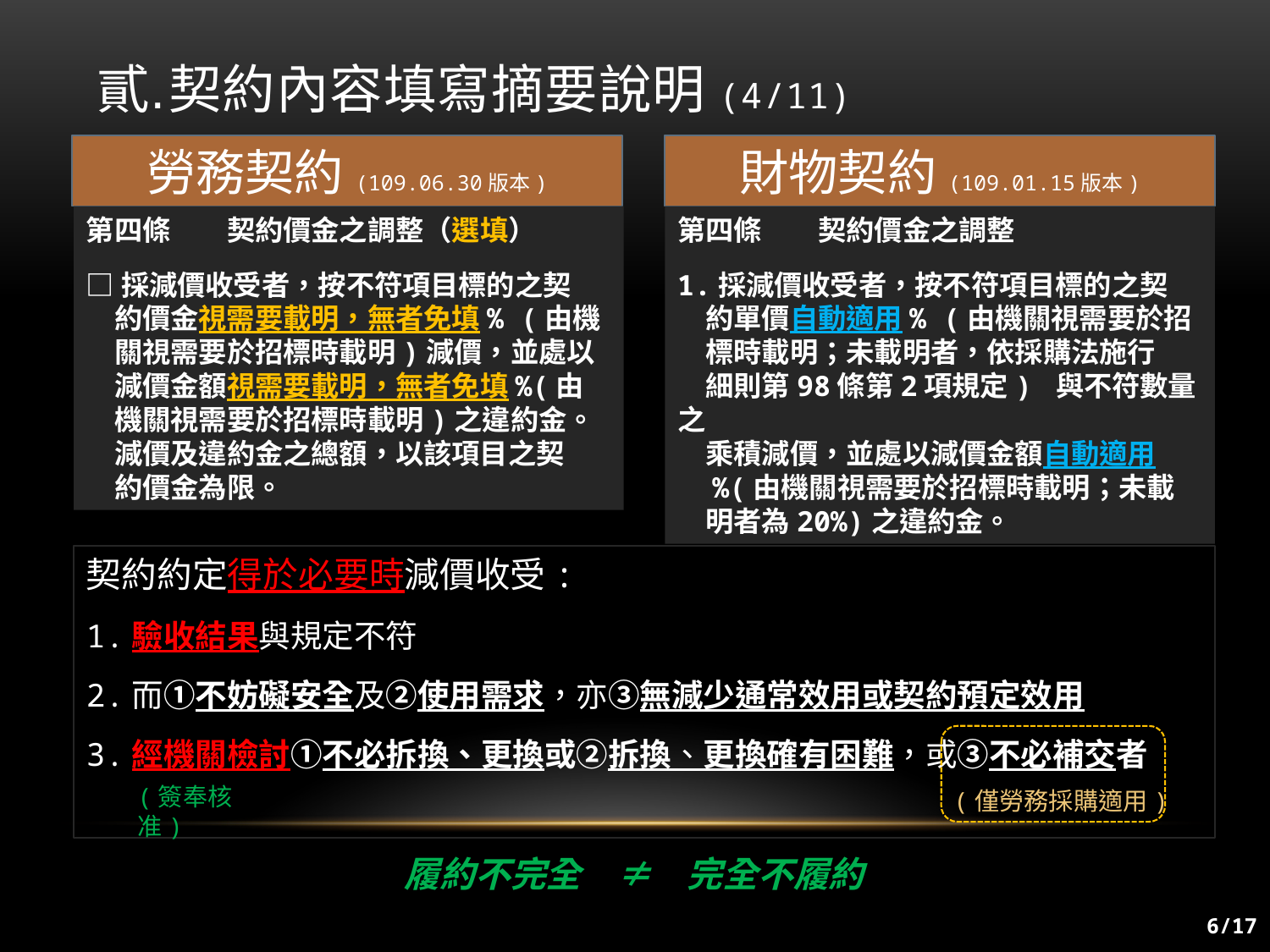

# 契約內容填寫摘要說明(4/11)
勞務契約(109.06.30版本)
財物契約(109.01.15版本)
第四條　　契約價金之調整（選填）
□採減價收受者，按不符項目標的之契
　約價金視需要載明，無者免填% (由機
　關視需要於招標時載明)減價，並處以
　減價金額視需要載明，無者免填%(由
　機關視需要於招標時載明)之違約金。
　減價及違約金之總額，以該項目之契
　約價金為限。
第四條　　契約價金之調整
1.採減價收受者，按不符項目標的之契
　約單價自動適用% (由機關視需要於招
　標時載明；未載明者，依採購法施行
　細則第98條第2項規定) 與不符數量之
　乘積減價，並處以減價金額自動適用
　%(由機關視需要於招標時載明；未載
　明者為20%)之違約金。
契約約定得於必要時減價收受:
1.驗收結果與規定不符
2.而①不妨礙安全及②使用需求，亦③無減少通常效用或契約預定效用
3.經機關檢討①不必拆換、更換或②拆換、更換確有困難，或③不必補交者

(簽奉核准)
(僅勞務採購適用)
履約不完全　≠　完全不履約
6/17